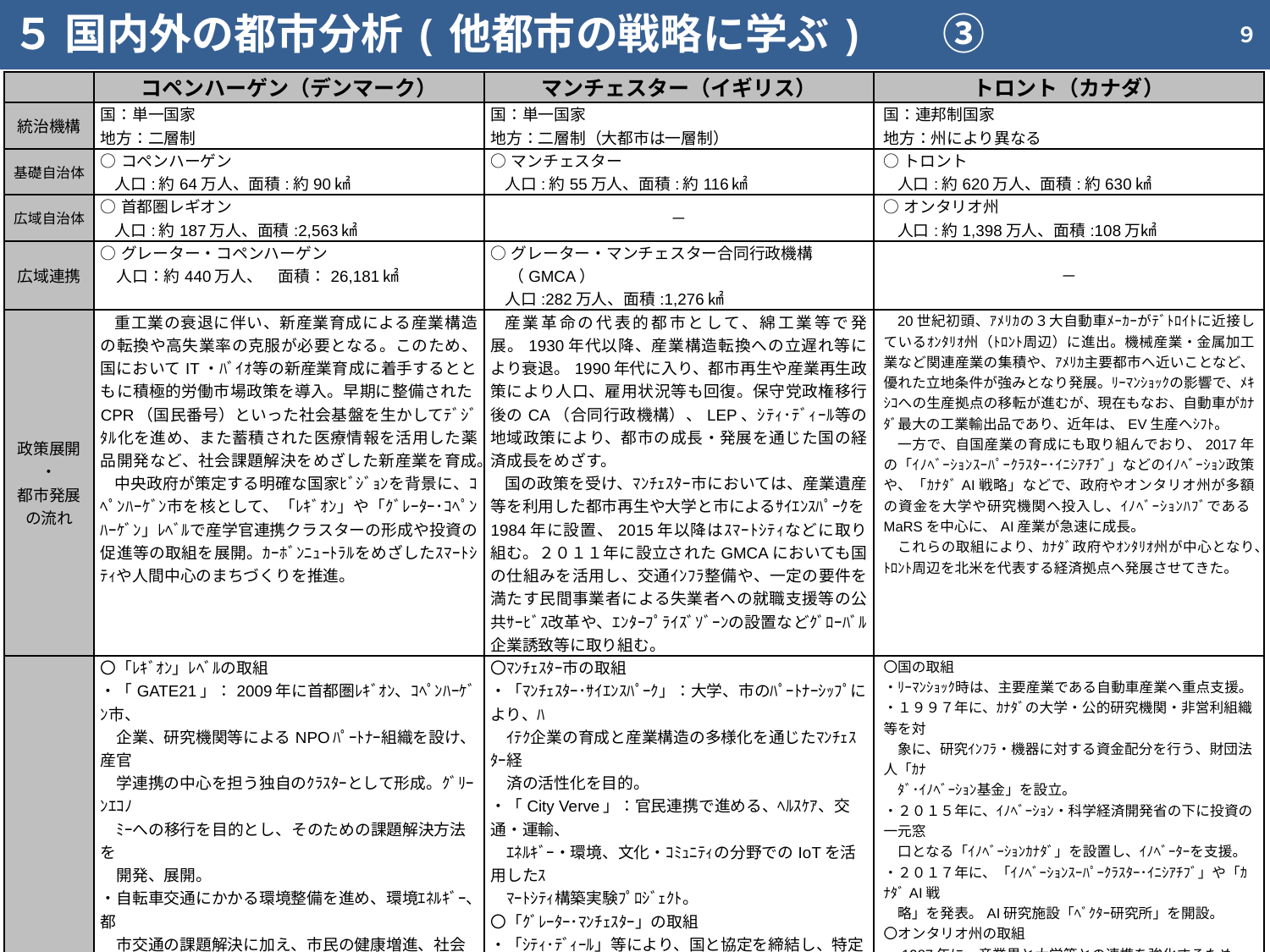

５ 国内外の都市分析(他都市の戦略に学ぶ) 　③
９
|  | コペンハーゲン（デンマーク） | マンチェスター（イギリス） | トロント（カナダ） |
| --- | --- | --- | --- |
| 統治機構 | 国：単一国家 地方：二層制 | 国：単一国家 地方：二層制（大都市は一層制） | 国：連邦制国家 地方：州により異なる |
| 基礎自治体 | ○コペンハーゲン 人口:約64万人、面積:約90㎢ | ○マンチェスター 人口:約55万人、面積:約116㎢ | ○トロント 人口:約620万人、面積:約630㎢ |
| 広域自治体 | ○首都圏レギオン 人口:約187万人、面積:2,563㎢ | － | ○オンタリオ州 人口:約1,398万人、面積:108万㎢ |
| 広域連携 | ○グレーター・コペンハーゲン 　人口：約440万人、　面積：26,181㎢ | ○グレーター・マンチェスター合同行政機構（GMCA） 人口:282万人、面積:1,276㎢ | － |
| 政策展開 ・ 都市発展の流れ | 重工業の衰退に伴い、新産業育成による産業構造の転換や高失業率の克服が必要となる。このため、国においてIT・ﾊﾞｲｵ等の新産業育成に着手するとともに積極的労働市場政策を導入。早期に整備されたCPR（国民番号）といった社会基盤を生かしてﾃﾞｼﾞﾀﾙ化を進め、また蓄積された医療情報を活用した薬品開発など、社会課題解決をめざした新産業を育成。 中央政府が策定する明確な国家ﾋﾞｼﾞｮﾝを背景に、ｺﾍﾟﾝﾊｰｹﾞﾝ市を核として、「ﾚｷﾞｵﾝ」や「ｸﾞﾚｰﾀｰ･ｺﾍﾟﾝﾊｰｹﾞﾝ」ﾚﾍﾞﾙで産学官連携クラスターの形成や投資の促進等の取組を展開。ｶｰﾎﾞﾝﾆｭｰﾄﾗﾙをめざしたｽﾏｰﾄｼﾃｨや人間中心のまちづくりを推進。 | 産業革命の代表的都市として、綿工業等で発展。1930年代以降、産業構造転換への立遅れ等により衰退。1990年代に入り、都市再生や産業再生政策により人口、雇用状況等も回復。保守党政権移行後のCA（合同行政機構）、LEP、ｼﾃｨ･ﾃﾞｨｰﾙ等の地域政策により、都市の成長・発展を通じた国の経済成長をめざす。 国の政策を受け、ﾏﾝﾁｪｽﾀｰ市においては、産業遺産等を利用した都市再生や大学と市によるｻｲｴﾝｽﾊﾟｰｸを1984年に設置、2015年以降はｽﾏｰﾄｼﾃｨなどに取り組む。２０１１年に設立されたGMCAにおいても国の仕組みを活用し、交通ｲﾝﾌﾗ整備や、一定の要件を満たす民間事業者による失業者への就職支援等の公共ｻｰﾋﾞｽ改革や、ｴﾝﾀｰﾌﾟﾗｲｽﾞｿﾞｰﾝの設置などｸﾞﾛｰﾊﾞﾙ企業誘致等に取り組む。 | 20世紀初頭、ｱﾒﾘｶの３大自動車ﾒｰｶｰがﾃﾞﾄﾛｲﾄに近接しているｵﾝﾀﾘｵ州（ﾄﾛﾝﾄ周辺）に進出。機械産業・金属加工業など関連産業の集積や、ｱﾒﾘｶ主要都市へ近いことなど、優れた立地条件が強みとなり発展。ﾘｰﾏﾝｼｮｯｸの影響で、ﾒｷｼｺへの生産拠点の移転が進むが、現在もなお、自動車がｶﾅﾀﾞ最大の工業輸出品であり、近年は、EV生産へｼﾌﾄ。 一方で、自国産業の育成にも取り組んでおり、2017年の「ｲﾉﾍﾞｰｼｮﾝｽｰﾊﾟｰｸﾗｽﾀｰ･ｲﾆｼｱﾁﾌﾞ」などのｲﾉﾍﾞｰｼｮﾝ政策や、「ｶﾅﾀﾞAI戦略」などで、政府やオンタリオ州が多額の資金を大学や研究機関へ投入し、ｲﾉﾍﾞｰｼｮﾝﾊﾌﾞであるMaRSを中心に、AI産業が急速に成長。 これらの取組により、ｶﾅﾀﾞ政府やｵﾝﾀﾘｵ州が中心となり、ﾄﾛﾝﾄ周辺を北米を代表する経済拠点へ発展させてきた。 |
| 支える 仕組み | 〇「ﾚｷﾞｵﾝ」ﾚﾍﾞﾙの取組 ・「GATE21」：2009年に首都圏ﾚｷﾞｵﾝ、ｺﾍﾟﾝﾊｰｹﾞﾝ市、 　企業、研究機関等によるNPOﾊﾟｰﾄﾅｰ組織を設け、産官　 　学連携の中心を担う独自のｸﾗｽﾀｰとして形成。ｸﾞﾘｰﾝｴｺﾉ 　ﾐｰへの移行を目的とし、そのための課題解決方法を 　開発、展開。 ・自転車交通にかかる環境整備を進め、環境ｴﾈﾙｷﾞｰ、都 　市交通の課題解決に加え、市民の健康増進、社会保障ｺ 　ｽﾄの削減等に寄与。 ○「ｸﾞﾚｰﾀｰ･ｺﾍﾟﾝﾊｰｹﾞﾝ」ﾚﾍﾞﾙ（ﾃﾞﾝﾏｰｸ東部とｽｳｪｰﾃﾞﾝ 　南部の地域間）の取組 ・2015年に創設されたｸﾞﾚｰﾀｰ･ｺﾍﾟﾝﾊｰｹﾞﾝによるｸﾞﾘｰﾝ 　憲章、労働憲章のとりまとめ、普及、ｸﾞﾘｰﾝ､ﾃﾞｼﾞﾀﾙ､ﾗｲﾌｻ 　ｲｴﾝｽ等のｿﾘｭｰｼｮﾝ開発等を企業、公的機関と連携して 　推進。 ・ｺﾍﾟﾝﾊｰｹﾞﾝ投資局がｸﾞﾚｰﾀｰ･ｺﾍﾟﾝﾊｰｹﾞﾝ全域への投資 　促進と経済成長に向け、ｽﾀｰﾄｱｯﾌﾟ等を支援。 | 〇ﾏﾝﾁｪｽﾀｰ市の取組 ・「ﾏﾝﾁｪｽﾀｰ･ｻｲｴﾝｽﾊﾟｰｸ」：大学、市のﾊﾟｰﾄﾅｰｼｯﾌﾟにより、ﾊ 　ｲﾃｸ企業の育成と産業構造の多様化を通じたﾏﾝﾁｪｽﾀｰ経 　済の活性化を目的。 ・「City Verve」：官民連携で進める、ﾍﾙｽｹｱ、交通・運輸、 　ｴﾈﾙｷﾞｰ・環境、文化・ｺﾐｭﾆﾃｨの分野でのIoTを活用したｽ 　ﾏｰﾄｼﾃｨ構築実験ﾌﾟﾛｼﾞｪｸﾄ。 〇「ｸﾞﾚｰﾀｰ･ﾏﾝﾁｪｽﾀｰ」の取組 ・「ｼﾃｨ･ﾃﾞｨｰﾙ」等により、国と協定を締結し、特定の権限 　と財源を地方に移譲。地元資金による投資による税収増 　加分の一部を地元に還元する「ｱｰﾝﾊﾞｯｸ」を導入。 ・「LEP」により、交通網等の社会基盤整備や就業支援、 　生命科学分野の基金設立等を実施。 ・「ｴﾝﾀｰﾌﾟﾗｲｽﾞｿｰﾝ」制度を導入し、ﾏﾝﾁｪｽﾀｰ空港周辺に 　特区を設け、域外からの企業誘致を促進。 | 〇国の取組 ・ﾘｰﾏﾝｼｮｯｸ時は、主要産業である自動車産業へ重点支援。 ・１９９７年に、ｶﾅﾀﾞの大学・公的研究機関・非営利組織等を対 　象に、研究ｲﾝﾌﾗ・機器に対する資金配分を行う、財団法人「ｶﾅ 　ﾀﾞ･ｲﾉﾍﾞｰｼｮﾝ基金」を設立。 ・２０１５年に、ｲﾉﾍﾞｰｼｮﾝ・科学経済開発省の下に投資の一元窓 　口となる「ｲﾉﾍﾞｰｼｮﾝｶﾅﾀﾞ」を設置し、ｲﾉﾍﾞｰﾀｰを支援。 ・２０１７年に、「ｲﾉﾍﾞｰｼｮﾝｽｰﾊﾟｰｸﾗｽﾀｰ･ｲﾆｼｱﾁﾌﾞ」や「ｶﾅﾀﾞAI戦 　略」を発表。AI研究施設「ﾍﾞｸﾀｰ研究所」を開設。 〇オンタリオ州の取組 ・1987年に、産業界と大学等との連携を強化するため、非営利 　組織「OCE（ｵﾝﾀﾘｵ･ｾﾝﾀｰ･ｵﾌﾞ･ｴｸｾﾚﾝｽ）」を設立し、産業界と 　ｱｶﾃﾞﾐｱの共同研究開発や、大学発の技術の産業化等を支援。 ・２００５年に、ｶﾅﾀﾞ企業と共同で創設した、非営利ｲﾉﾍﾞｰｼｮﾝ支 　援組織「MaRS」が、ｲﾉﾍﾞｰｼｮﾝﾊﾌﾞとして、地域のｽﾀｰﾄｱｯﾌﾟｺﾐｭ 　ﾆﾃｨの中核的役割。 〇ﾄﾛﾝﾄ市の取組 ・ﾄﾛﾝﾄ市へ一層制自治体として広範な権限を付与され、住民ｻｰ 　ﾋﾞｽの提供や公共交通の運営を行うとともに、ｽﾏｰﾄｼﾃｨﾌﾟﾛｼﾞｪｸ 　ﾄなどを推進。 |